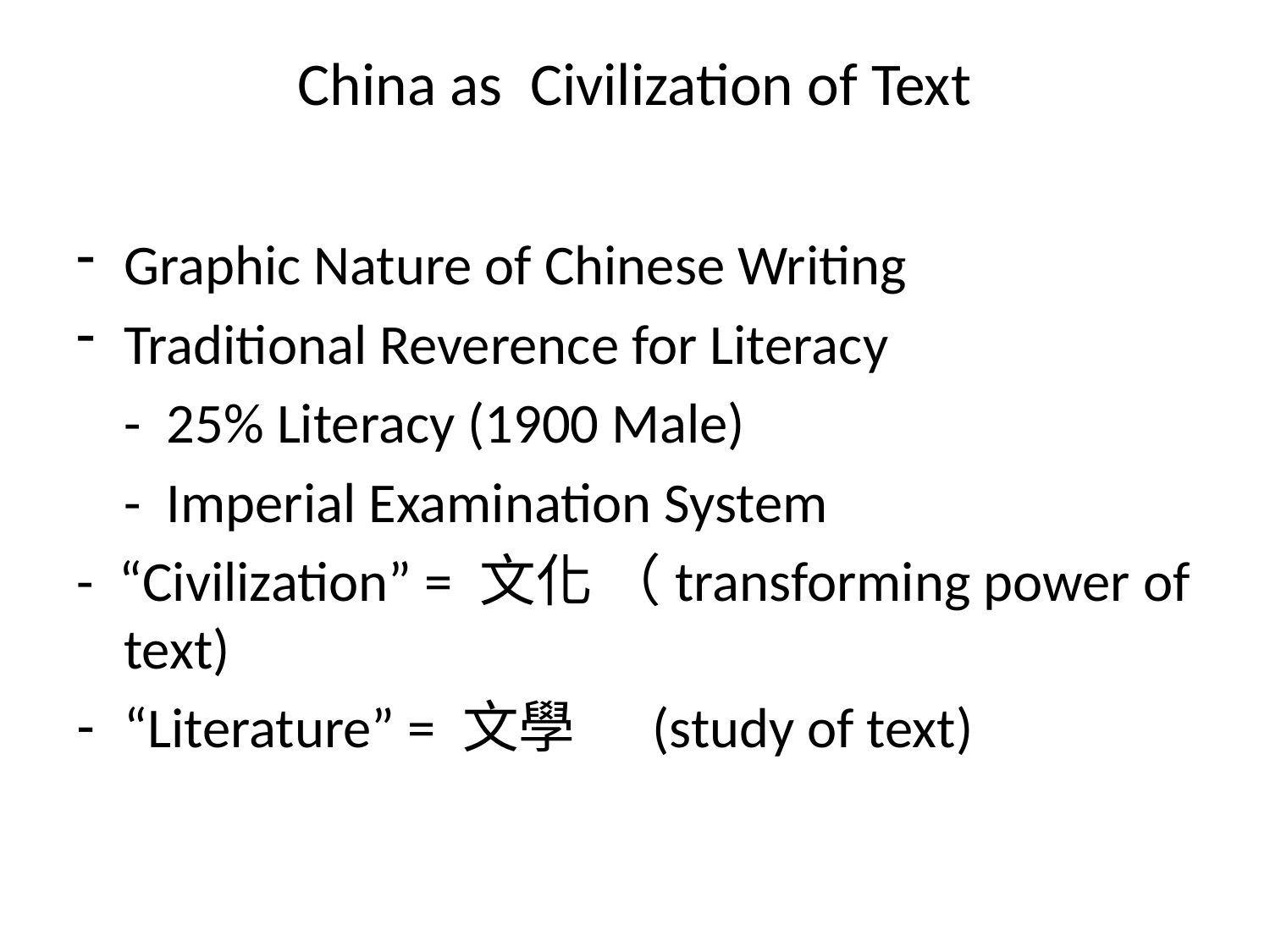

# China as  Civilization of Text
Graphic Nature of Chinese Writing
Traditional Reverence for Literacy
	-  25% Literacy (1900 Male)
	-  Imperial Examination System
-  “Civilization” = 文化 （transforming power of text)
“Literature” = 文學     (study of text)